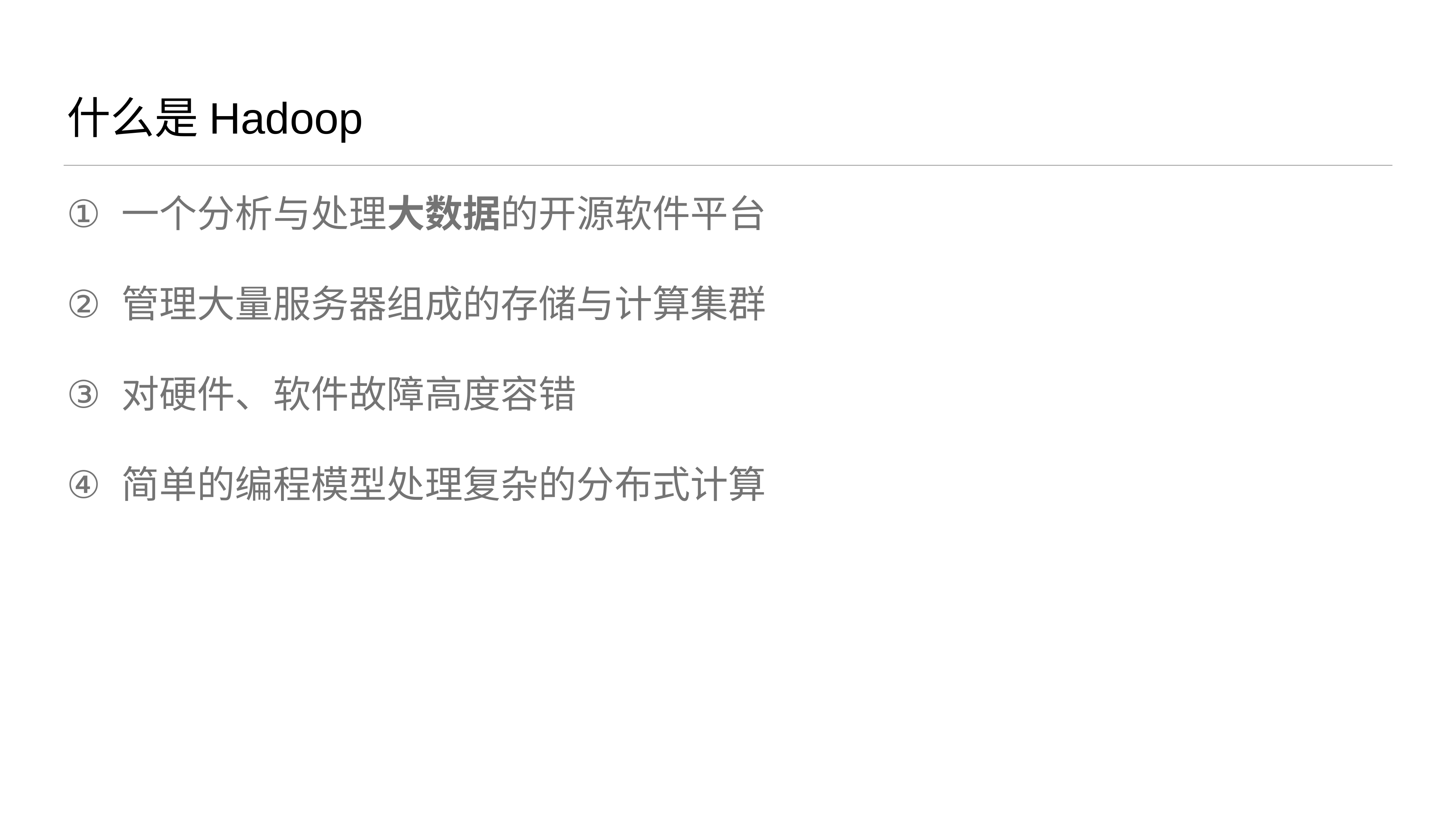

# 什么是Hadoop
一个分析与处理大数据的开源软件平台
管理大量服务器组成的存储与计算集群
对硬件、软件故障高度容错
简单的编程模型处理复杂的分布式计算